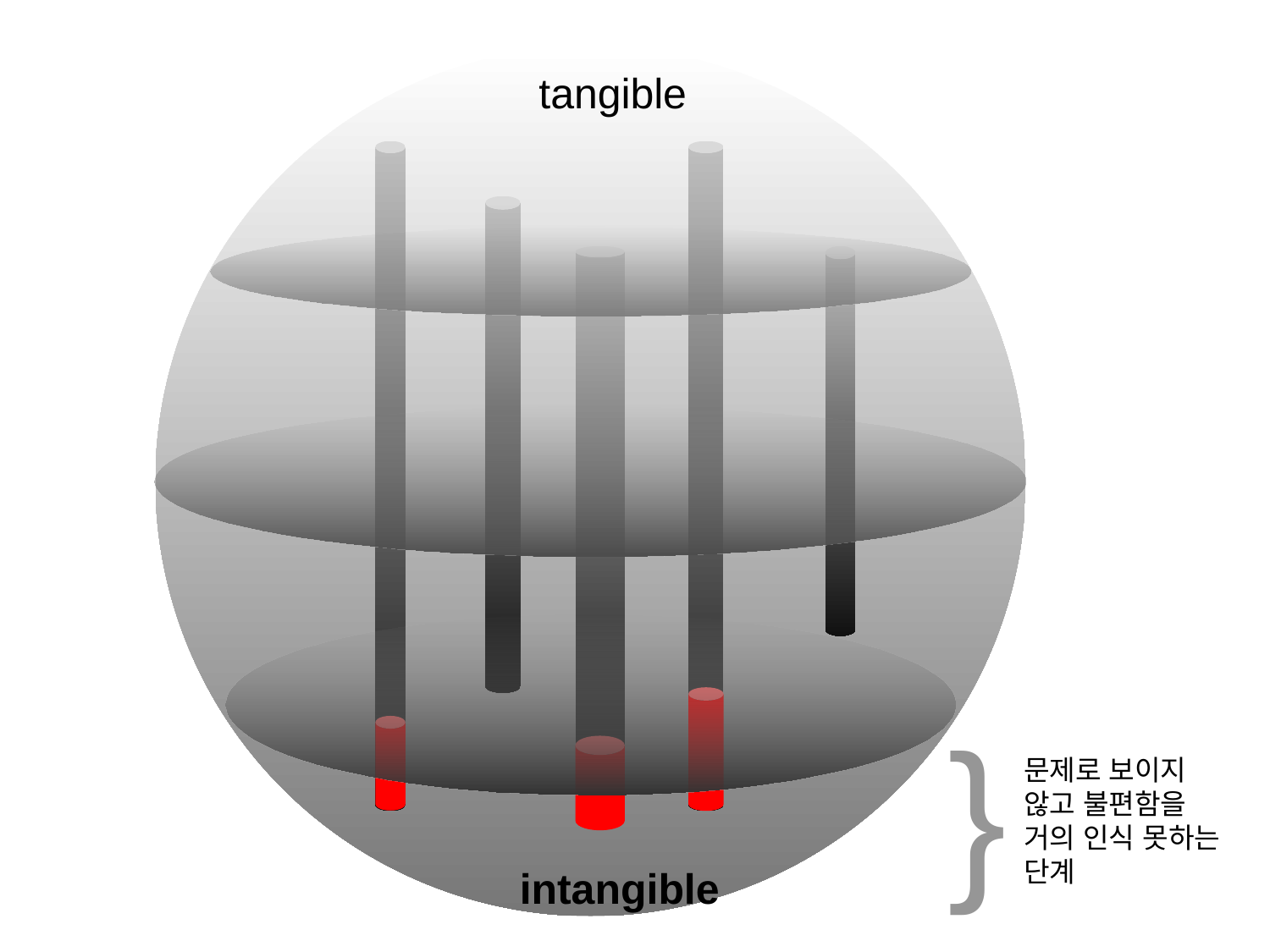

tangible

}

문제로 보이지 않고 불편함을 거의 인식 못하는 단계
intangible